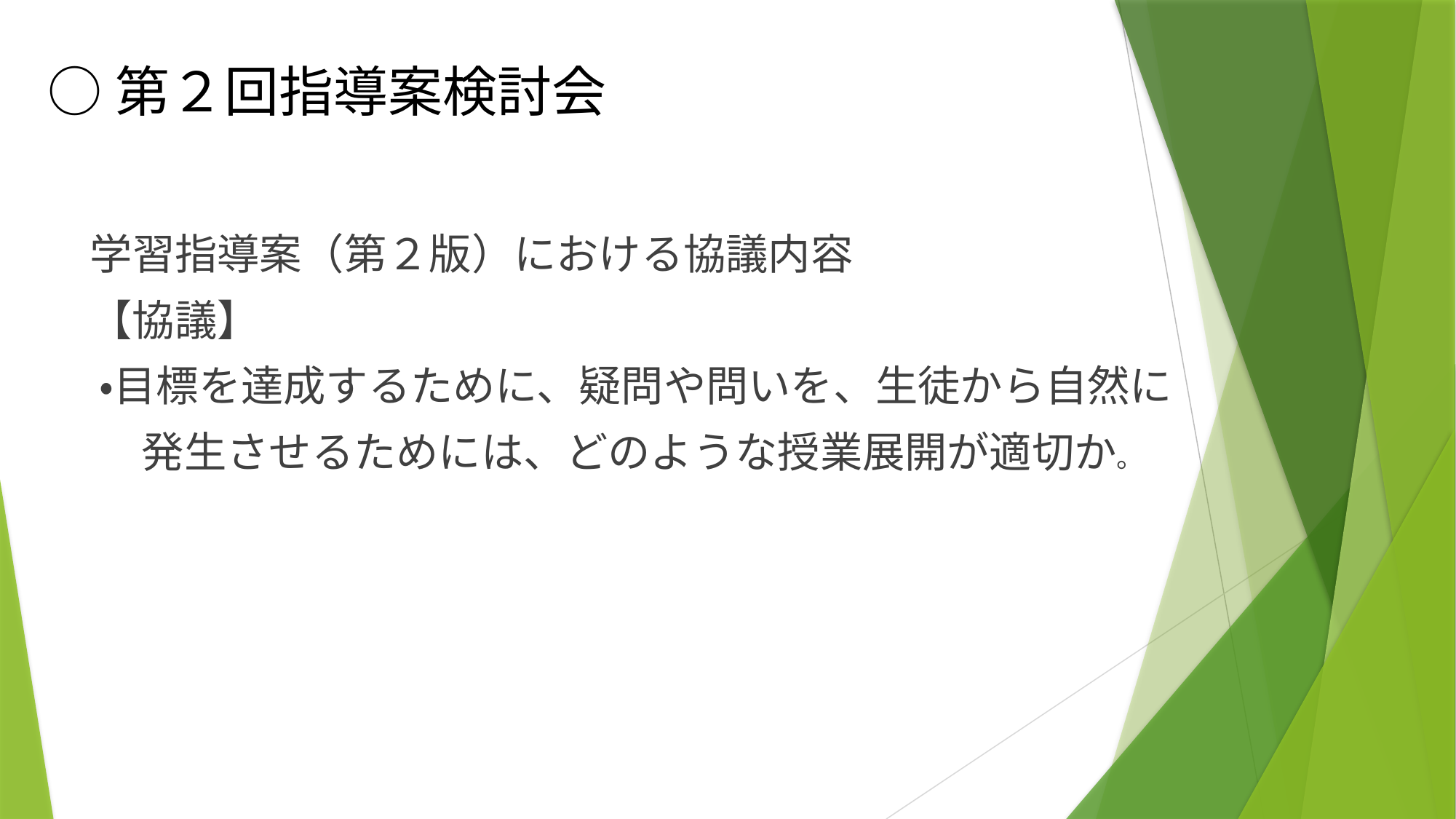

○第２回指導案検討会
　学習指導案（第２版）における協議内容
　【協議】
　 ・目標を達成するために、疑問や問いを、生徒から自然に
　　 発生させるためには、どのような授業展開が適切か。